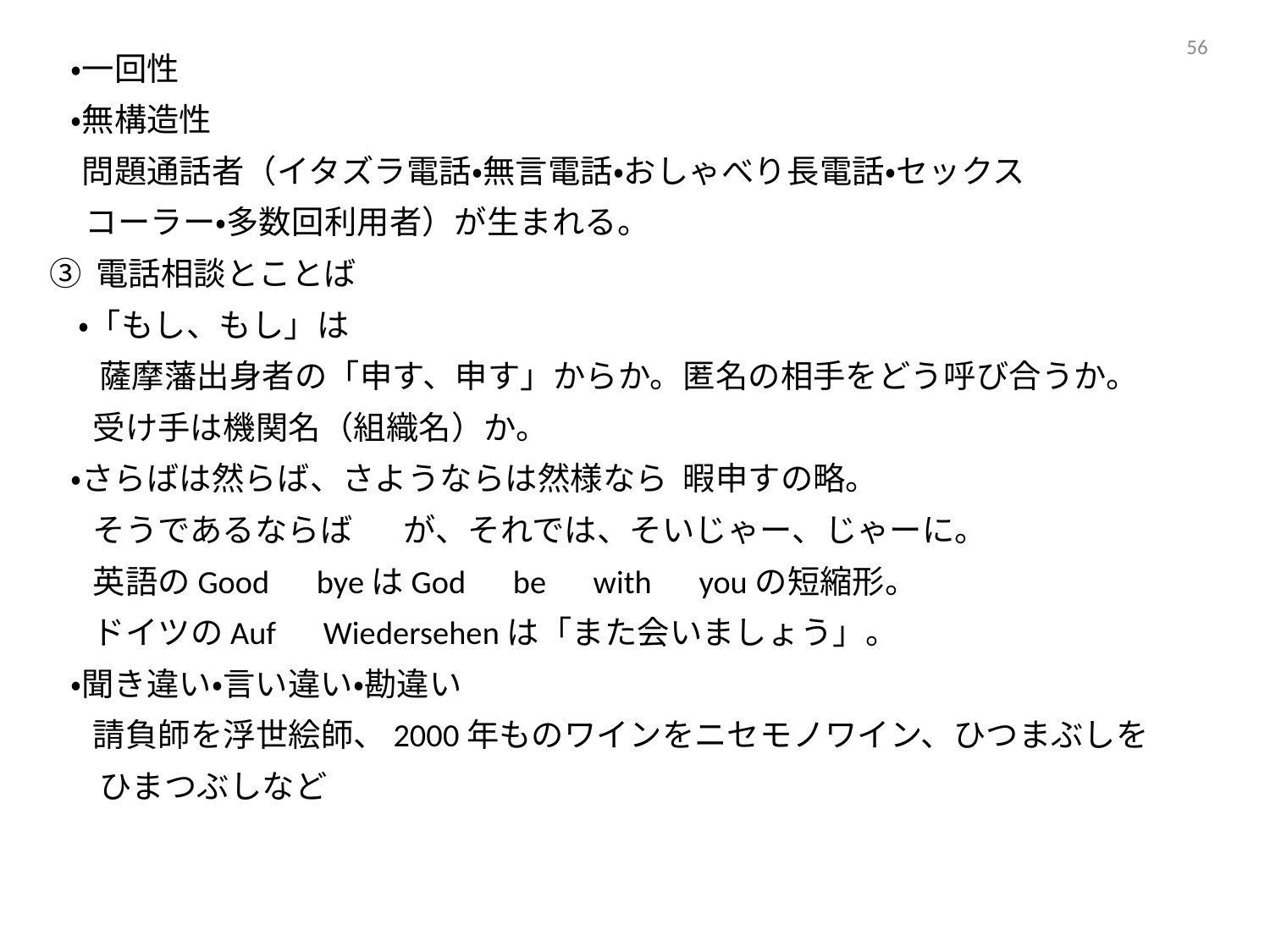

56
     ・一回性
     ・無構造性
　   問題通話者（イタズラ電話・無言電話・おしゃべり長電話・セックス
       コーラー・多数回利用者）が生まれる。
   ③ 電話相談とことば
      ・「もし、もし」は
         薩摩藩出身者の「申す、申す」からか。匿名の相手をどう呼び合うか。
　　受け手は機関名（組織名）か。
     ・さらばは然らば、さようならは然様なら  暇申すの略。
　　そうであるならば       が、それでは、そいじゃー、じゃーに。
　　英語のGood　byeはGod　be　with　youの短縮形。
　　ドイツのAuf　Wiedersehenは「また会いましょう」。
     ・聞き違い・言い違い・勘違い
　　請負師を浮世絵師、2000年ものワインをニセモノワイン、ひつまぶしを
         ひまつぶしなど